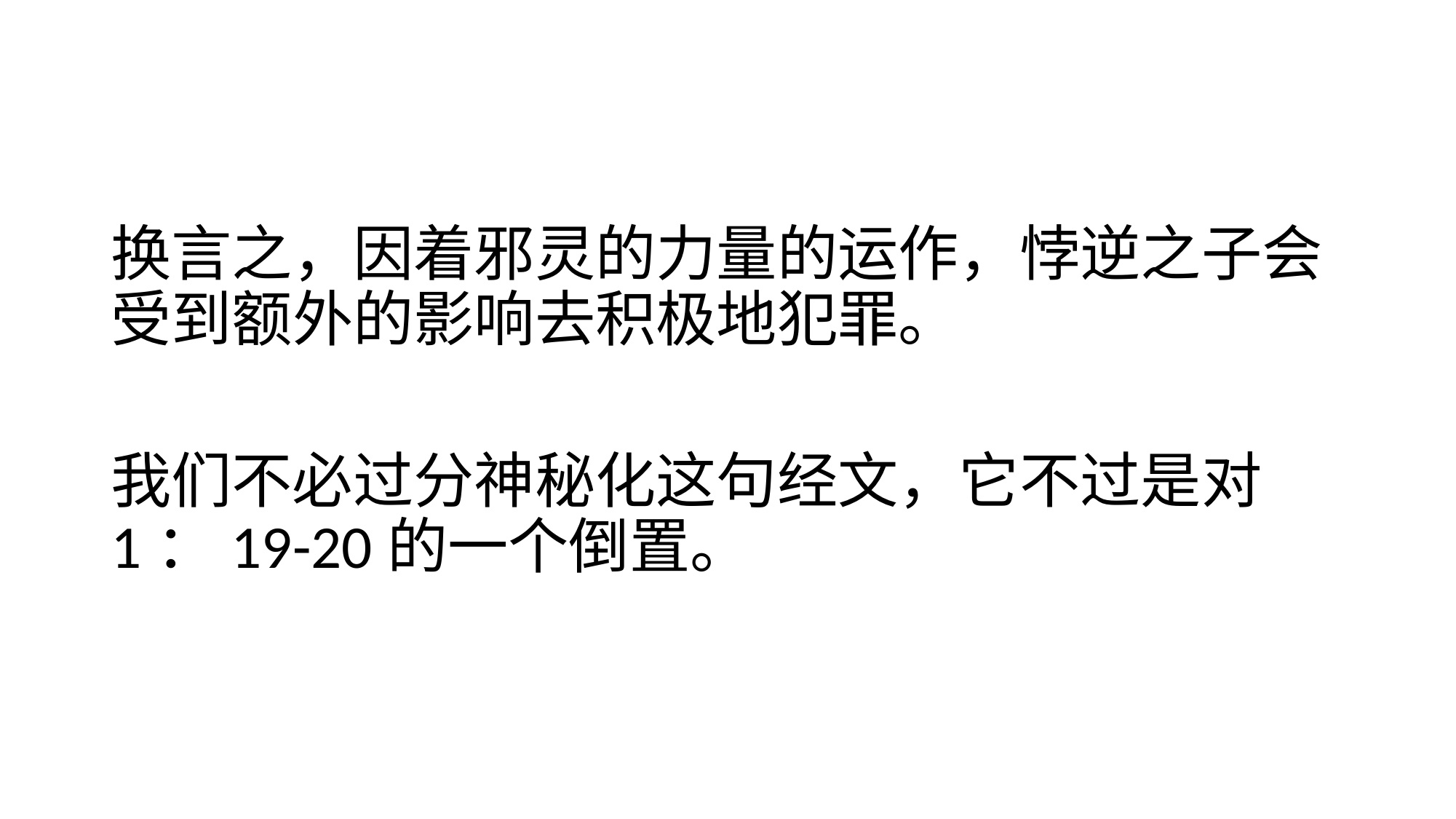

#
换言之，因着邪灵的力量的运作，悖逆之子会受到额外的影响去积极地犯罪。

我们不必过分神秘化这句经文，它不过是对1：19-20的一个倒置。